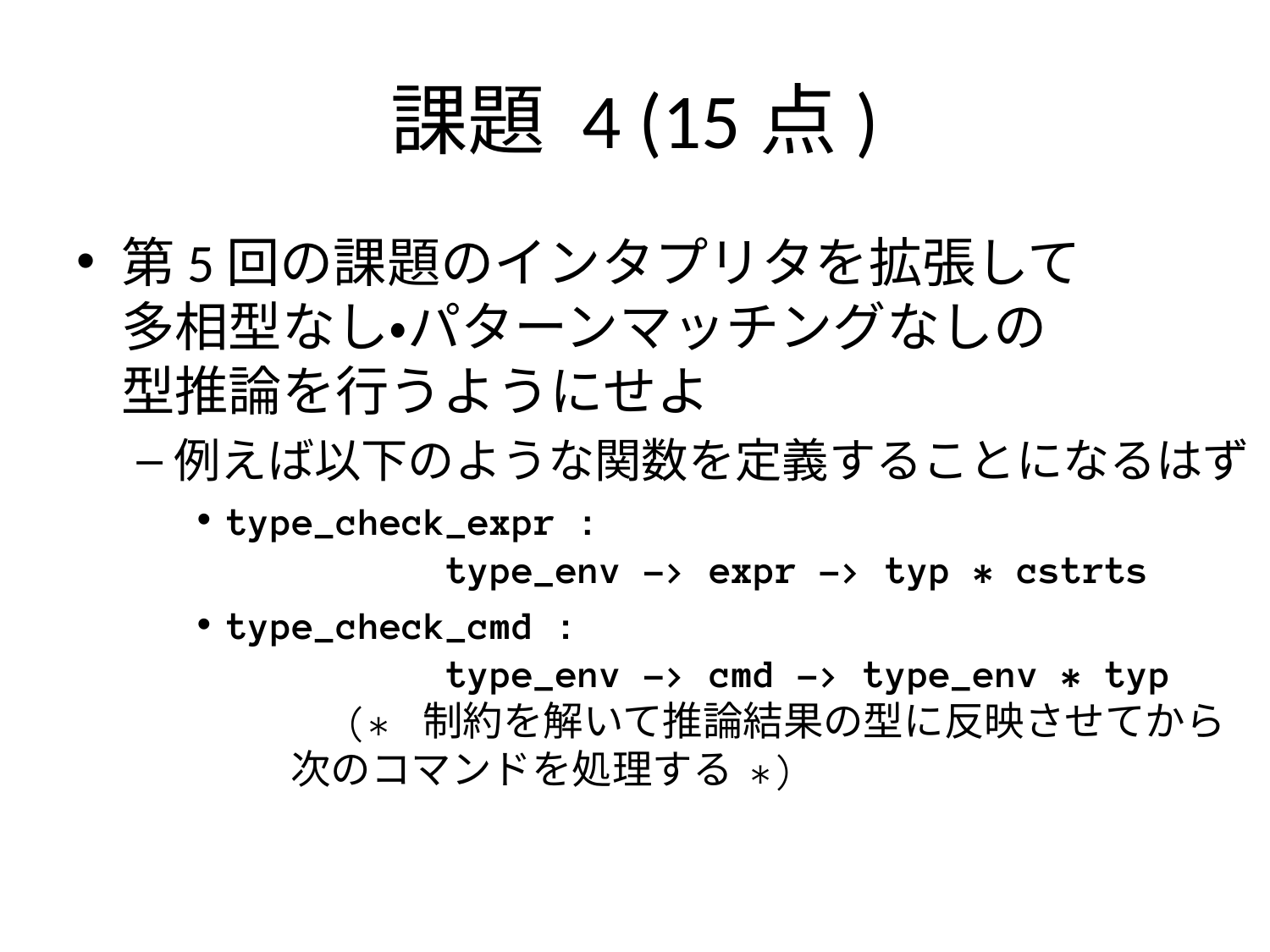

# 課題 4 (15点)
第5回の課題のインタプリタを拡張して
多相型なし・パターンマッチングなしの
型推論を行うようにせよ
例えば以下のような関数を定義することになるはず
type_check_expr :
          type_env -> expr -> typ * cstrts
type_check_cmd :
          type_env -> cmd -> type_env * typ
	(* 制約を解いて推論結果の型に反映させてから
       次のコマンドを処理する *)